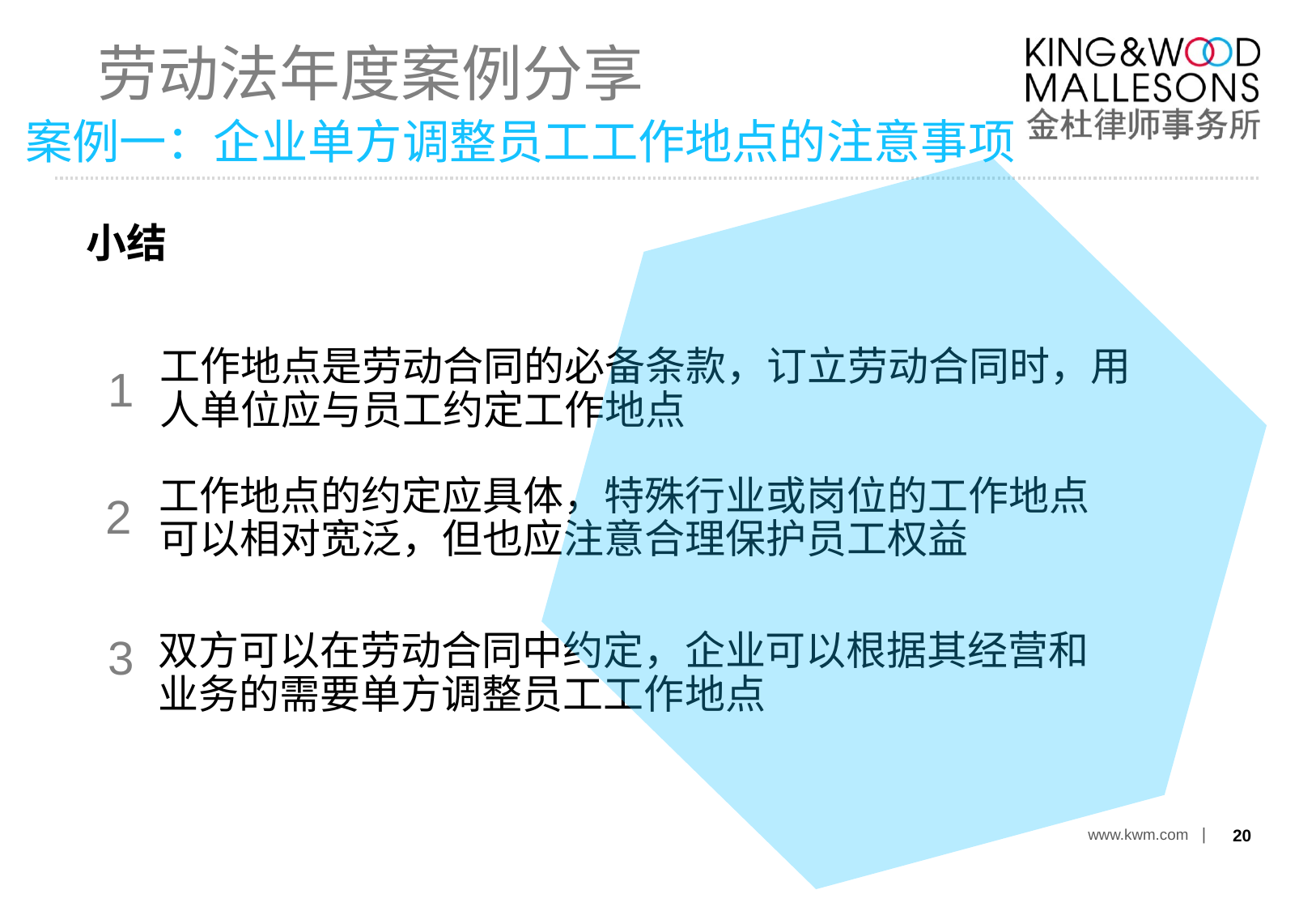

小结
工作地点是劳动合同的必备条款，订立劳动合同时，用人单位应与员工约定工作地点
工作地点的约定应具体，特殊行业或岗位的工作地点可以相对宽泛，但也应注意合理保护员工权益
双方可以在劳动合同中约定，企业可以根据其经营和业务的需要单方调整员工工作地点
1
2
3